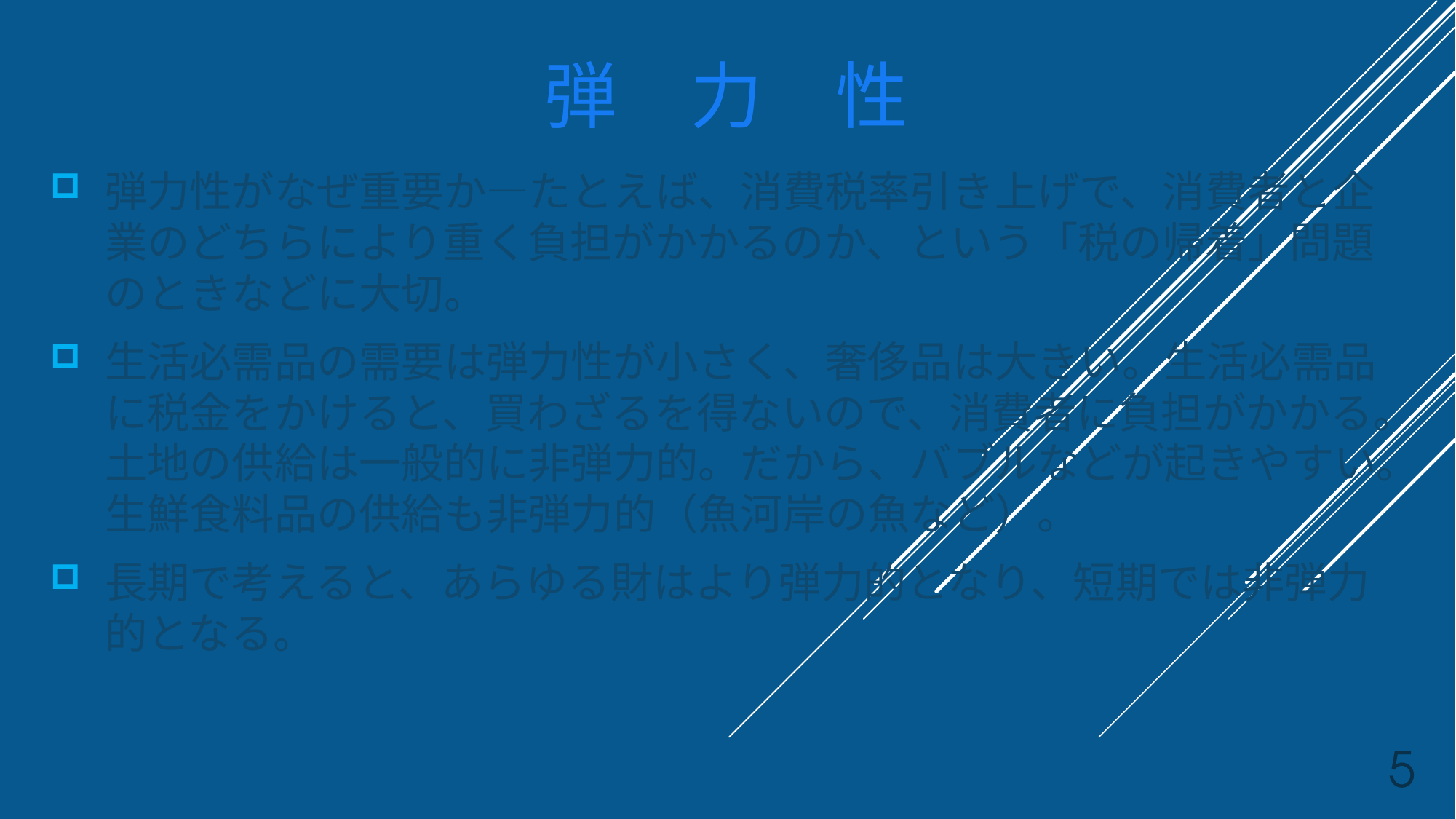

# 弾　力　性
弾力性がなぜ重要か―たとえば、消費税率引き上げで、消費者と企業のどちらにより重く負担がかかるのか、という「税の帰着」問題のときなどに大切。
生活必需品の需要は弾力性が小さく、奢侈品は大きい。生活必需品に税金をかけると、買わざるを得ないので、消費者に負担がかかる。土地の供給は一般的に非弾力的。だから、バブルなどが起きやすい。生鮮食料品の供給も非弾力的（魚河岸の魚など）。
長期で考えると、あらゆる財はより弾力的となり、短期では非弾力的となる。
5